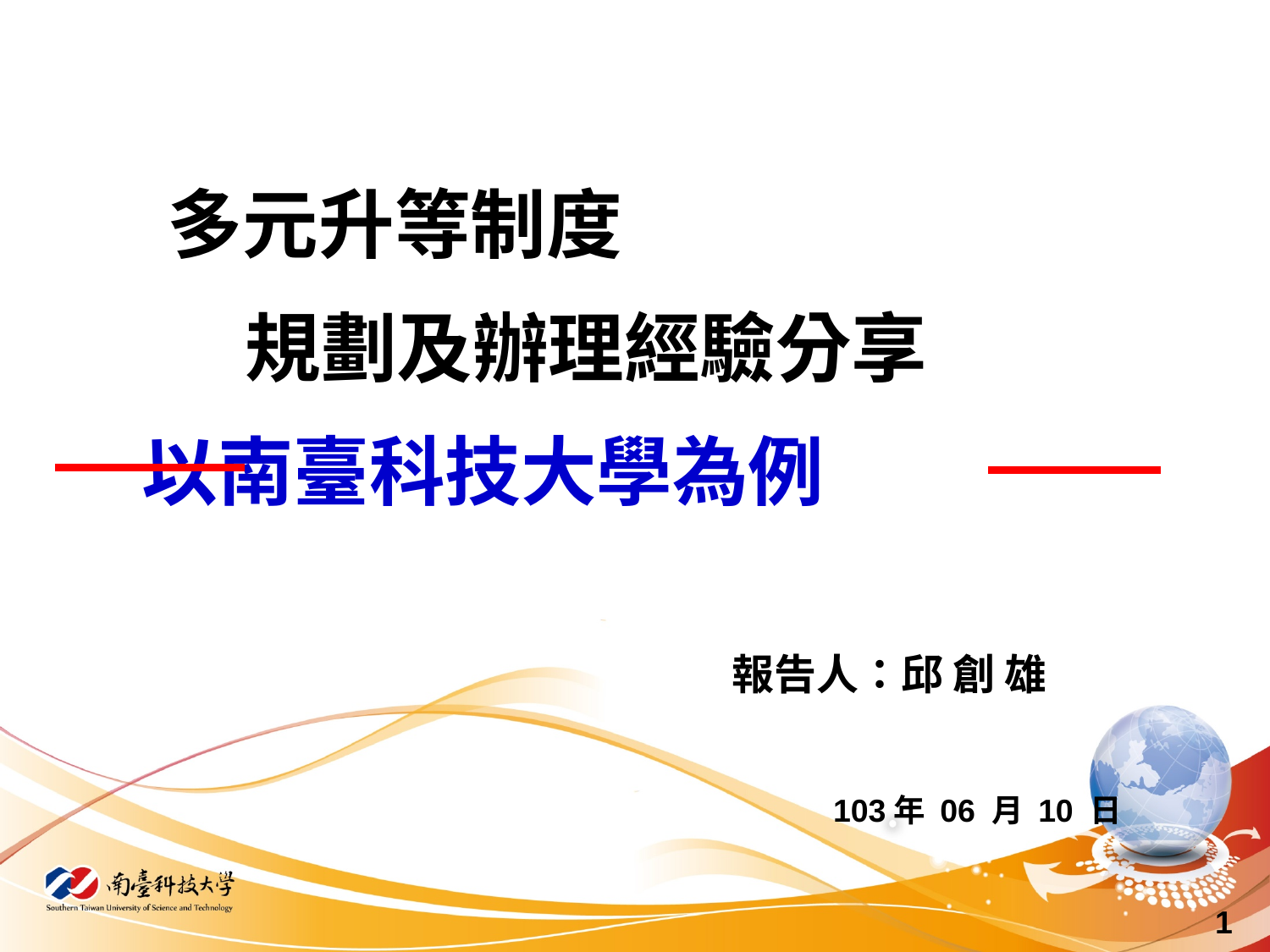

# 多元升等制度 規劃及辦理經驗分享 以南臺科技大學為例
    報告人：邱 創 雄

103年 06 月 10 日
1